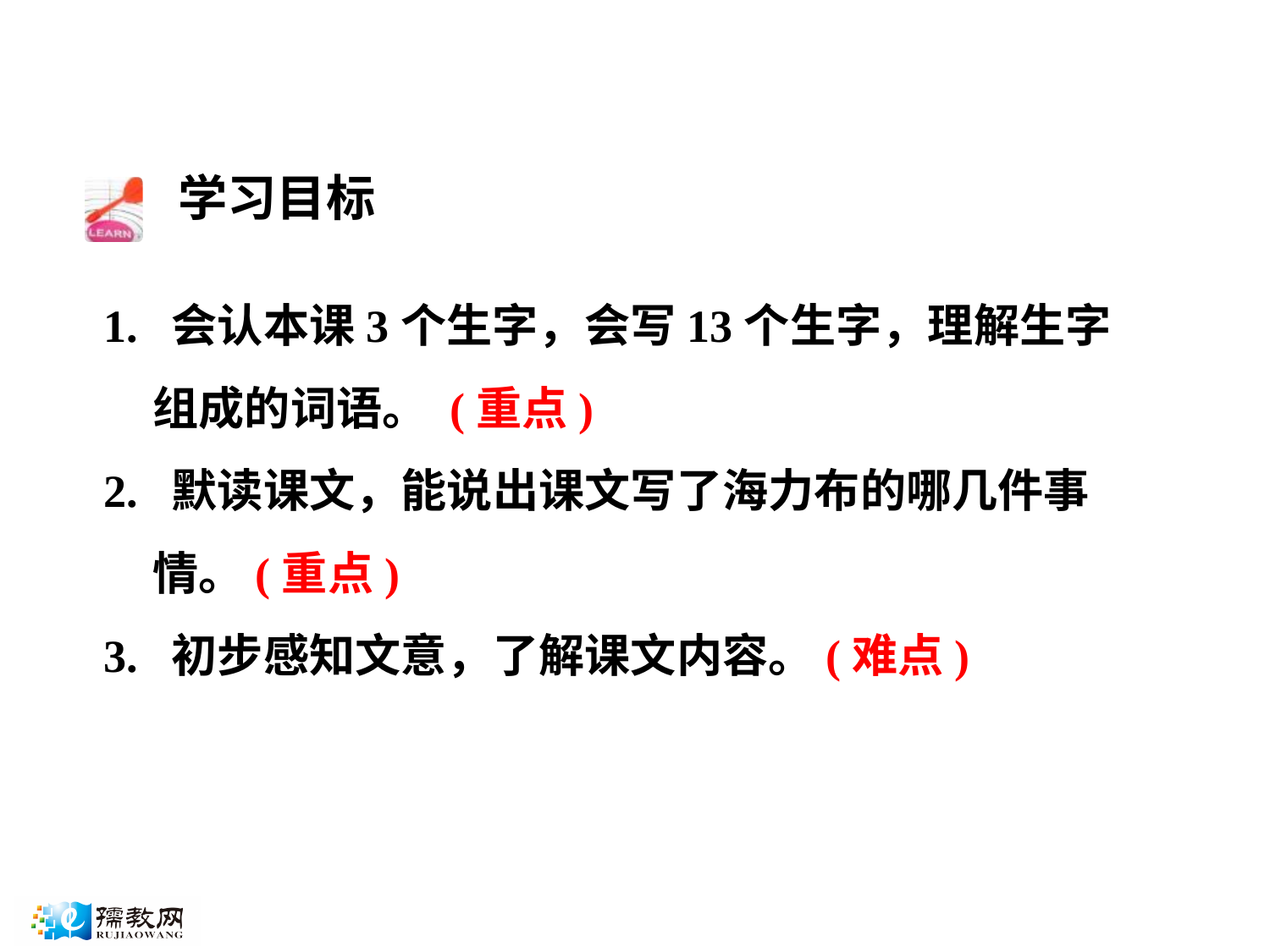

学习目标

1.  会认本课3个生字，会写13个生字，理解生字组成的词语。 (重点)
2.  默读课文，能说出课文写了海力布的哪几件事情。(重点)
3.  初步感知文意，了解课文内容。(难点)